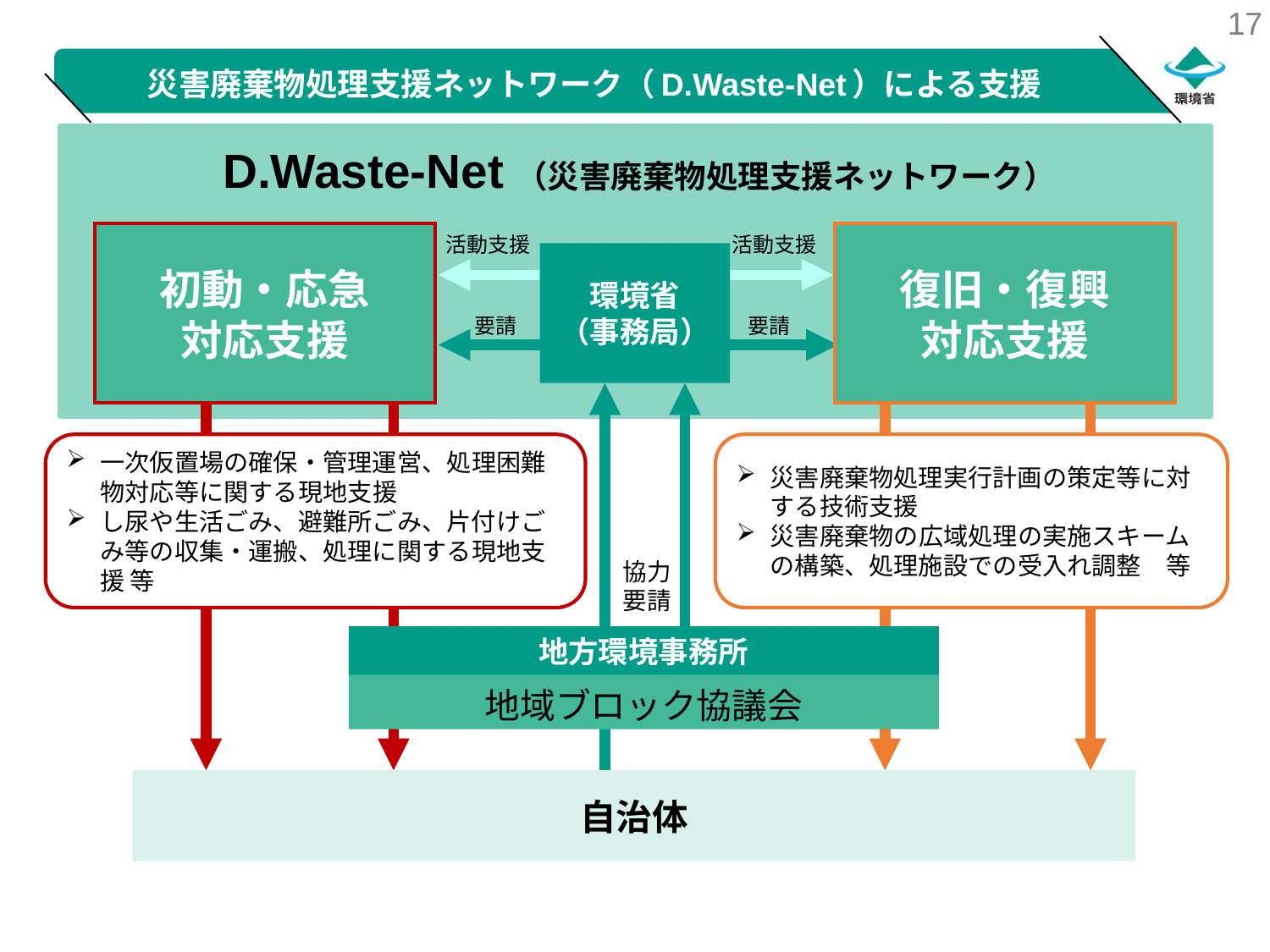

災害廃棄物処理支援ネットワーク（D.Waste-Net）による支援

D.Waste-Net（災害廃棄物処理支援ネットワーク）
初動・応急
対応支援
復旧・復興
対応支援
活動支援
活動支援

環境省
（事務局）

要請
要請
一次仮置場の確保・管理運営、処理困難物対応等に関する現地支援
し尿や生活ごみ、避難所ごみ、片付けごみ等の収集・運搬、処理に関する現地支援 等
災害廃棄物処理実行計画の策定等に対する技術支援
災害廃棄物の広域処理の実施スキームの構築、処理施設での受入れ調整　等
協力
要請
地方環境事務所

地域ブロック協議会
自治体